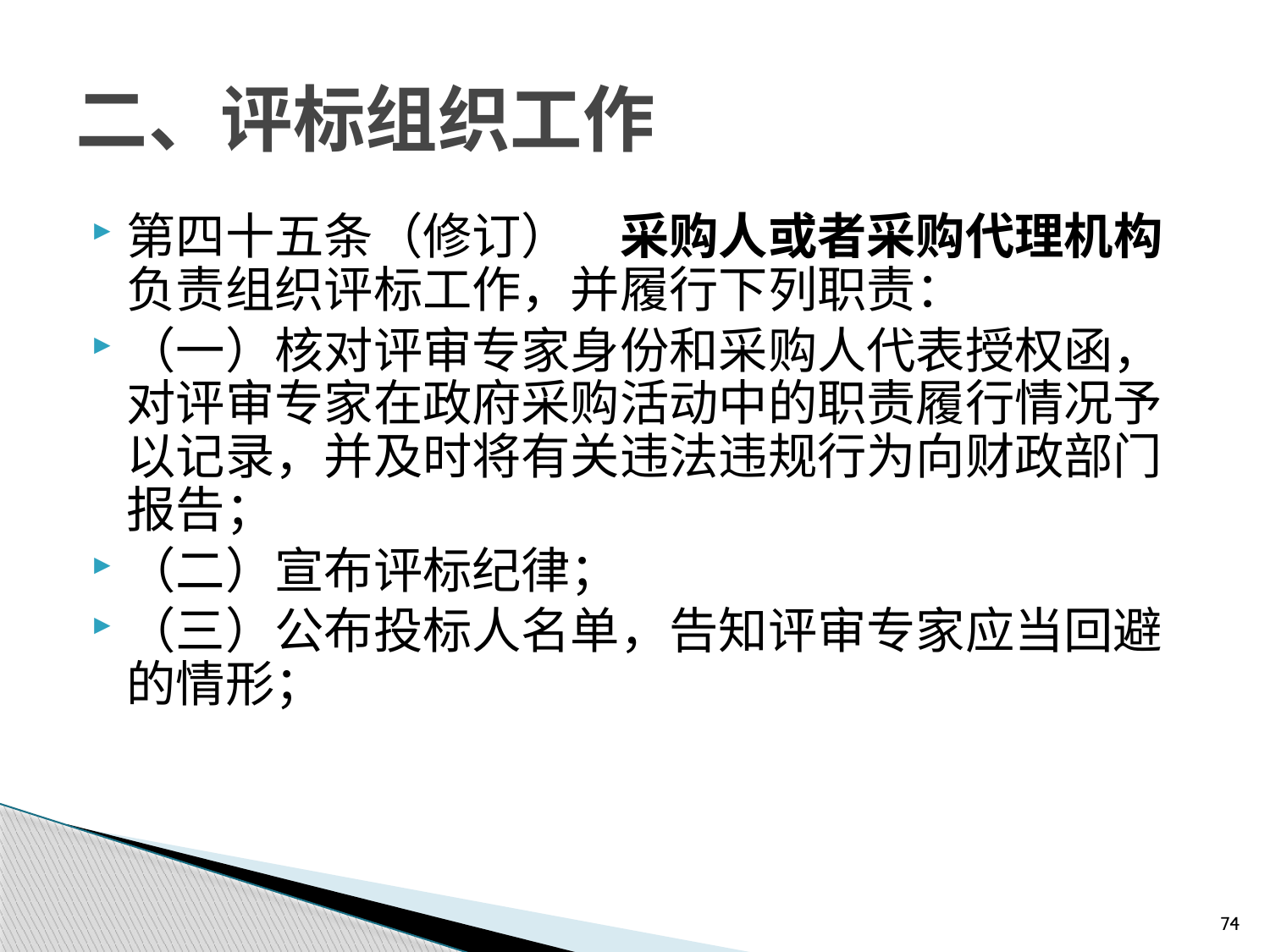

# 二、评标组织工作
第四十五条（修订）　采购人或者采购代理机构负责组织评标工作，并履行下列职责：
（一）核对评审专家身份和采购人代表授权函，对评审专家在政府采购活动中的职责履行情况予以记录，并及时将有关违法违规行为向财政部门报告；
（二）宣布评标纪律；
（三）公布投标人名单，告知评审专家应当回避的情形；
74